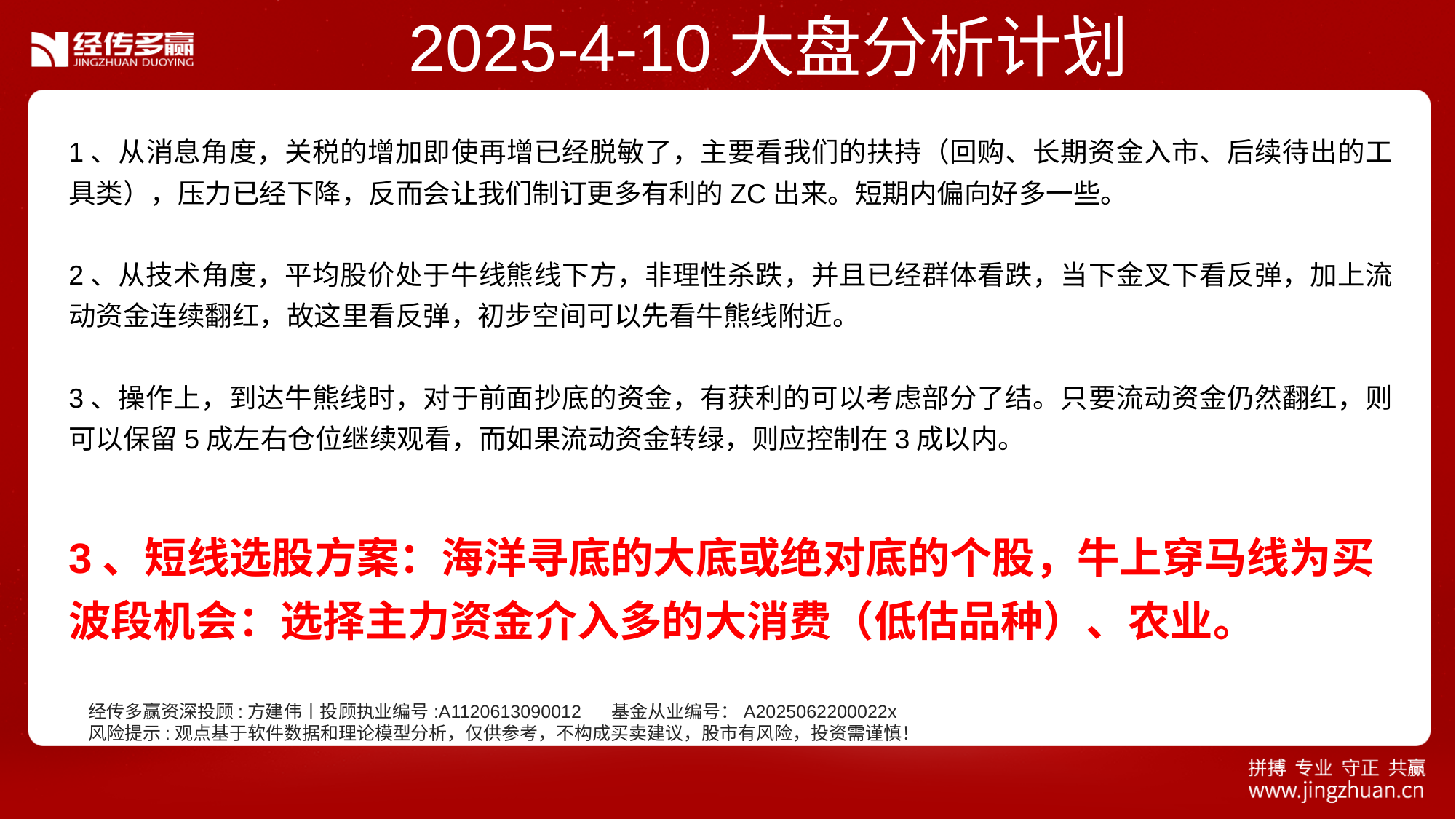

2025-4-10大盘分析计划
1、从消息角度，关税的增加即使再增已经脱敏了，主要看我们的扶持（回购、长期资金入市、后续待出的工具类），压力已经下降，反而会让我们制订更多有利的ZC出来。短期内偏向好多一些。

2、从技术角度，平均股价处于牛线熊线下方，非理性杀跌，并且已经群体看跌，当下金叉下看反弹，加上流动资金连续翻红，故这里看反弹，初步空间可以先看牛熊线附近。

3、操作上，到达牛熊线时，对于前面抄底的资金，有获利的可以考虑部分了结。只要流动资金仍然翻红，则可以保留5成左右仓位继续观看，而如果流动资金转绿，则应控制在3成以内。

3、短线选股方案：海洋寻底的大底或绝对底的个股，牛上穿马线为买
波段机会：选择主力资金介入多的大消费（低估品种）、农业。